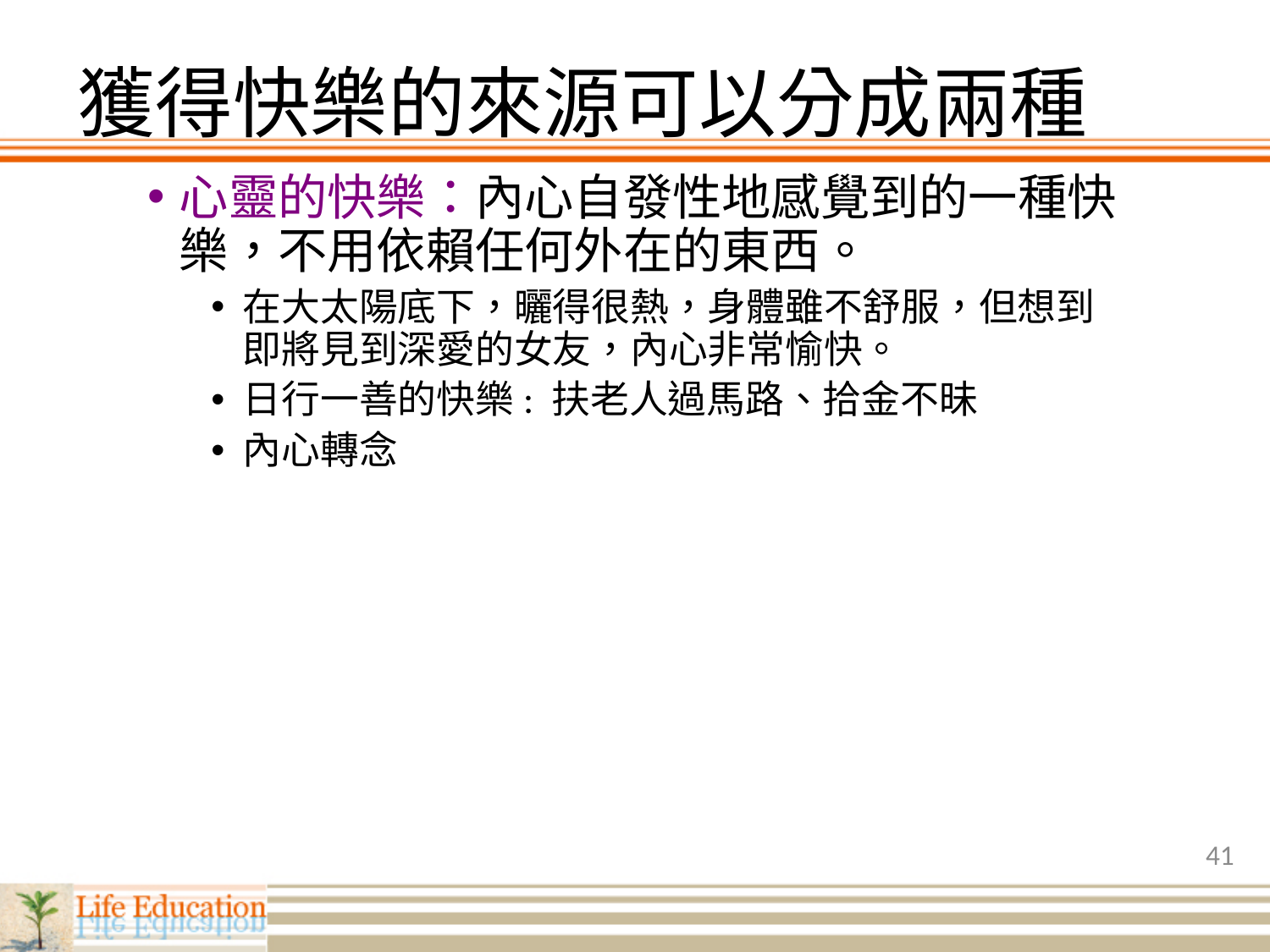

# 獲得快樂的來源可以分成兩種
心靈的快樂：內心自發性地感覺到的一種快樂，不用依賴任何外在的東西。
在大太陽底下，曬得很熱，身體雖不舒服，但想到即將見到深愛的女友，內心非常愉快。
日行一善的快樂: 扶老人過馬路、拾金不昧
內心轉念
41